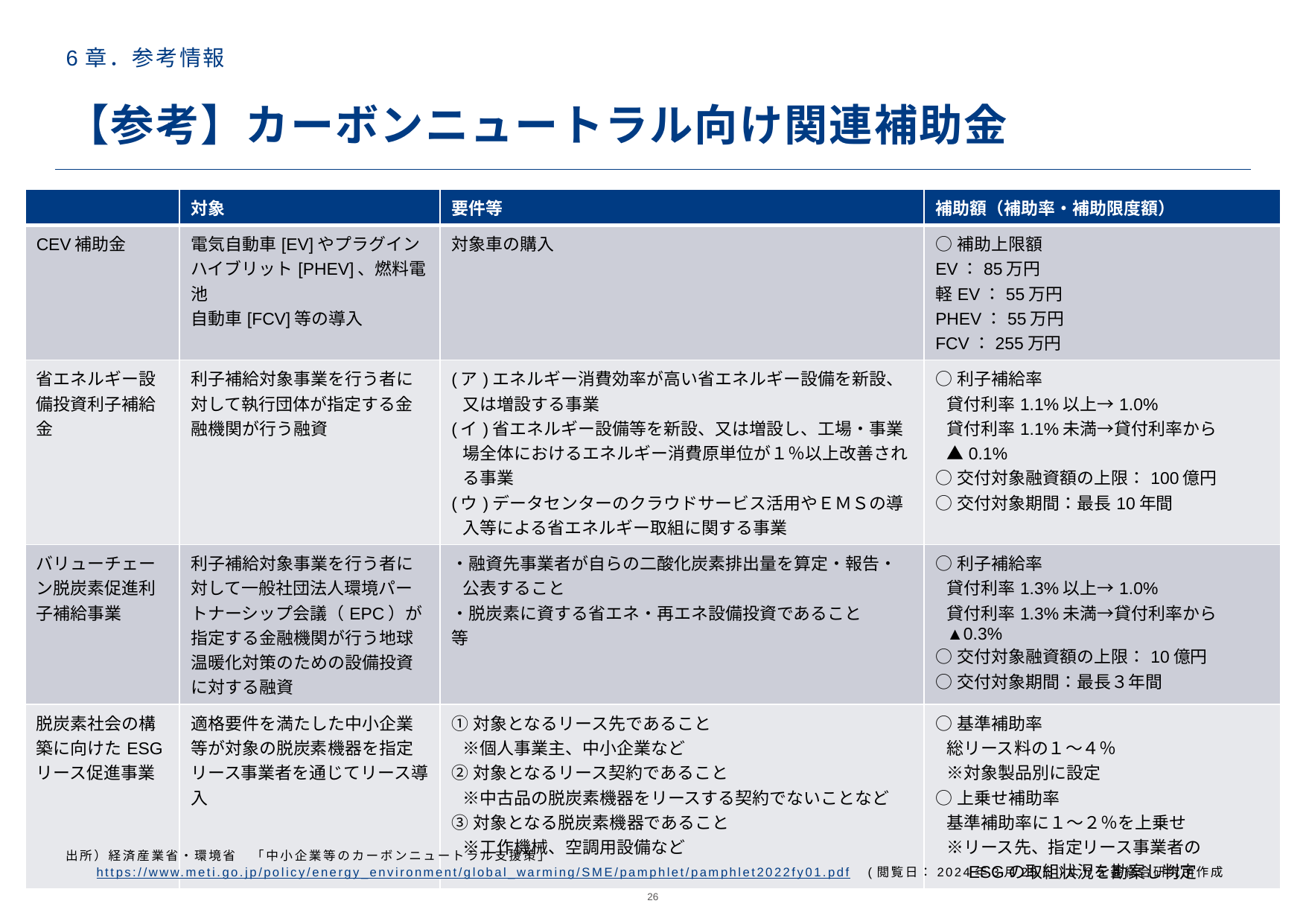

# 6章．参考情報
【参考】カーボンニュートラル向け関連補助金
|  | 対象 | 要件等 | 補助額（補助率・補助限度額） |
| --- | --- | --- | --- |
| CEV補助金 | 電気自動車[EV]やプラグインハイブリット[PHEV]、燃料電池 自動車[FCV]等の導入 | 対象車の購入 | ○補助上限額 EV：85万円 軽EV：55万円 PHEV：55万円 FCV：255万円 |
| 省エネルギー設備投資利子補給金 | 利子補給対象事業を行う者に対して執行団体が指定する金融機関が行う融資 | (ア)エネルギー消費効率が高い省エネルギー設備を新設、又は増設する事業 (イ)省エネルギー設備等を新設、又は増設し、工場・事業場全体におけるエネルギー消費原単位が１％以上改善される事業 (ウ)データセンターのクラウドサービス活用やＥＭＳの導入等による省エネルギー取組に関する事業 | ○利子補給率 貸付利率1.1%以上→1.0% 貸付利率1.1%未満→貸付利率から▲0.1% ○交付対象融資額の上限：100億円 ○交付対象期間：最長10年間 |
| バリューチェーン脱炭素促進利子補給事業 | 利子補給対象事業を行う者に対して一般社団法人環境パートナーシップ会議（EPC）が指定する金融機関が行う地球温暖化対策のための設備投資に対する融資 | ・融資先事業者が自らの二酸化炭素排出量を算定・報告・公表すること ・脱炭素に資する省エネ・再エネ設備投資であること 等 | ○利子補給率 貸付利率1.3%以上→1.0% 貸付利率1.3%未満→貸付利率から ▲0.3% ○交付対象融資額の上限：10億円 ○交付対象期間：最長３年間 |
| 脱炭素社会の構築に向けたESGリース促進事業 | 適格要件を満たした中小企業等が対象の脱炭素機器を指定リース事業者を通じてリース導入 | ①対象となるリース先であること ※個人事業主、中小企業など ②対象となるリース契約であること ※中古品の脱炭素機器をリースする契約でないことなど ③対象となる脱炭素機器であること ※工作機械、空調用設備など | ○基準補助率 総リース料の１～４％ ※対象製品別に設定 ○上乗せ補助率 基準補助率に１～２％を上乗せ ※リース先、指定リース事業者の 　ESGの取組状況を勘案し判定 |
出所）経済産業省・環境省　「中小企業等のカーボンニュートラル支援策」https://www.meti.go.jp/policy/energy_environment/global_warming/SME/pamphlet/pamphlet2022fy01.pdf　(閲覧日：2024年3月25日)より三菱総合研究所作成